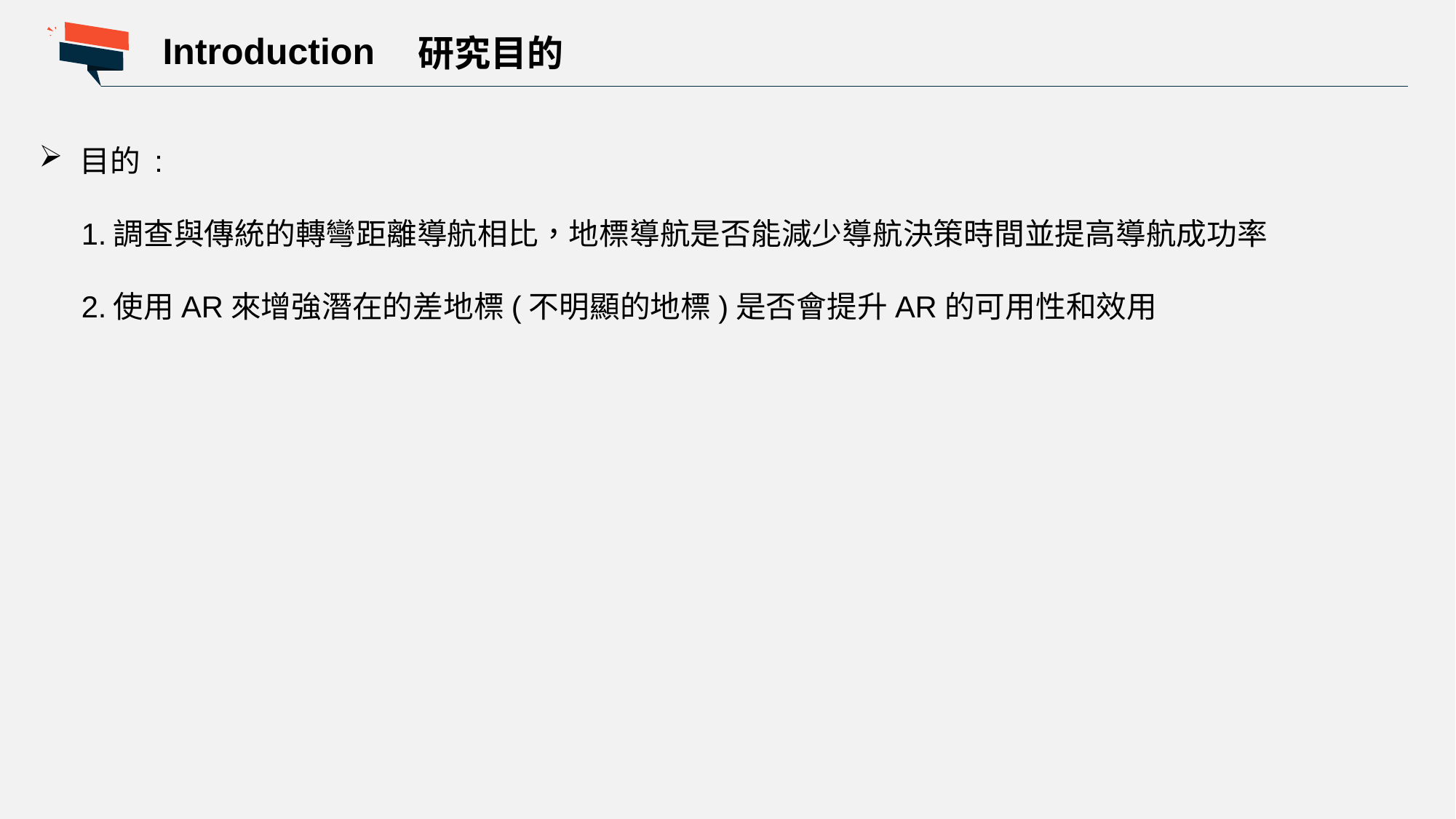

Introduction
研究目的

目的 :
調查與傳統的轉彎距離導航相比，地標導航是否能減少導航決策時間並提高導航成功率
使用AR來增強潛在的差地標(不明顯的地標)是否會提升AR的可用性和效用